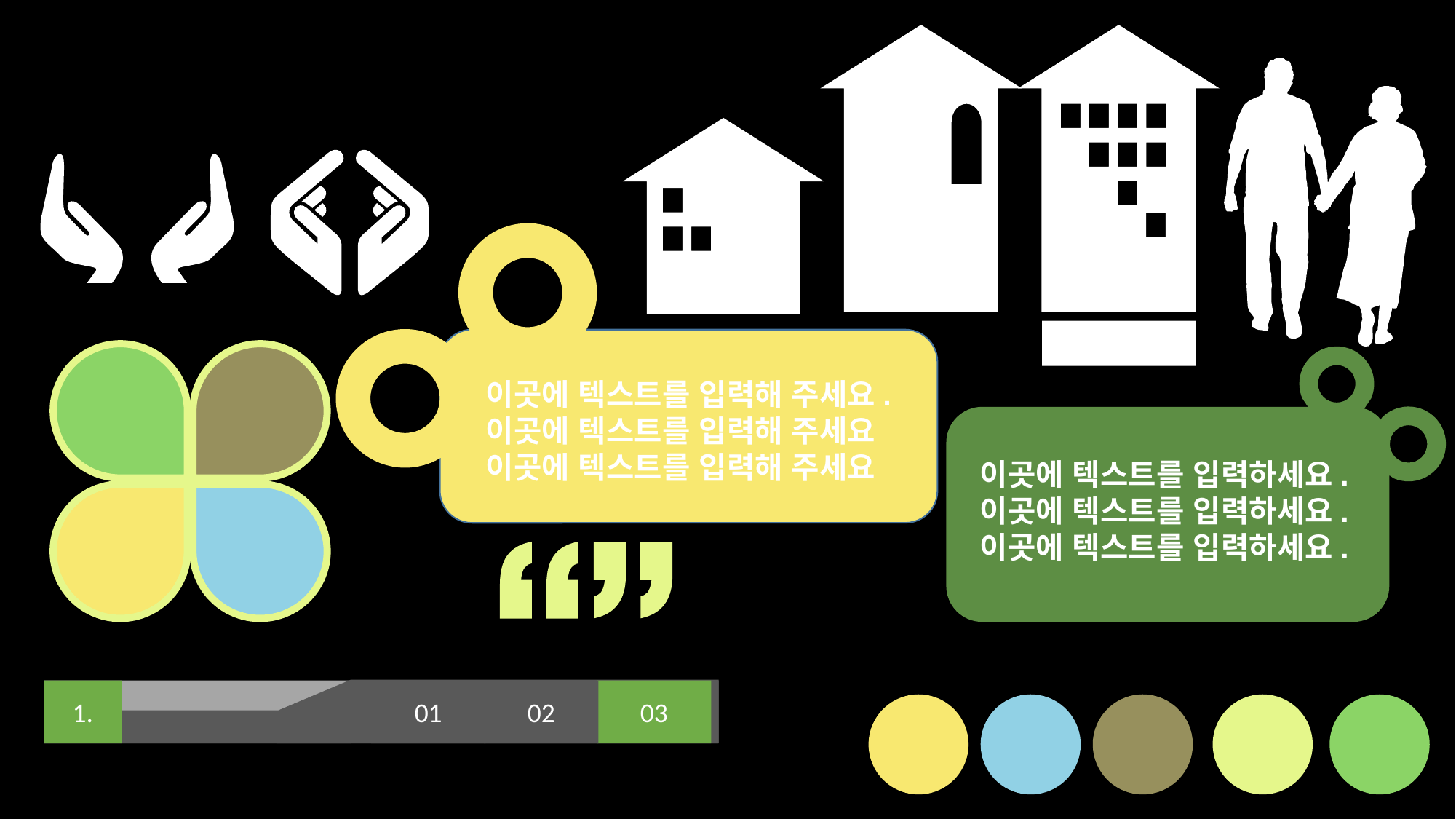

이곳에 텍스트를 입력해 주세요.
이곳에 텍스트를 입력해 주세요
이곳에 텍스트를 입력해 주세요

이곳에 텍스트를 입력하세요.
이곳에 텍스트를 입력하세요.
이곳에 텍스트를 입력하세요.

1.
01
02
03